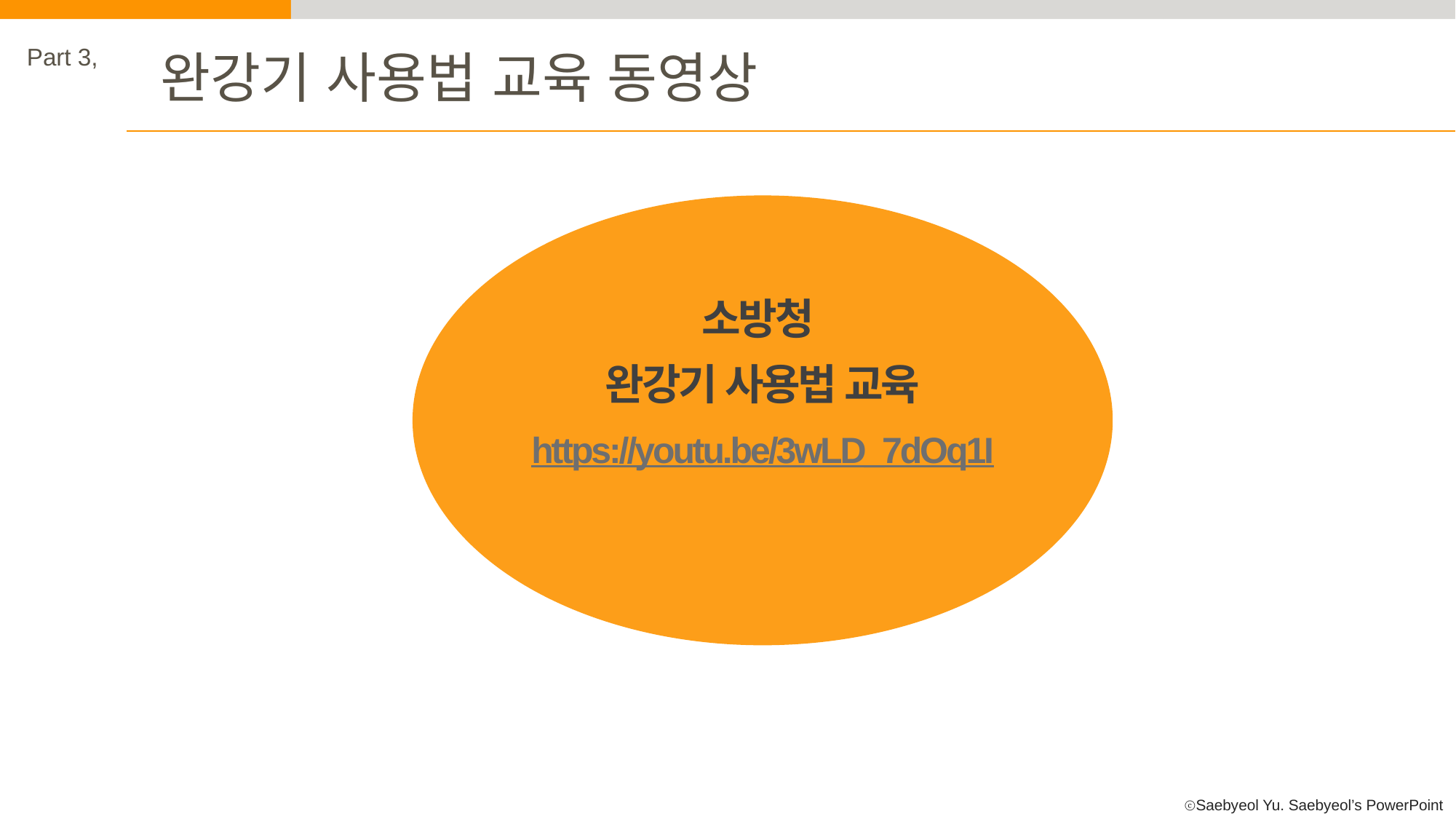

Part 3,
완강기 사용법 교육 동영상

소방청

완강기 사용법 교육

https://youtu.be/3wLD_7dOq1I